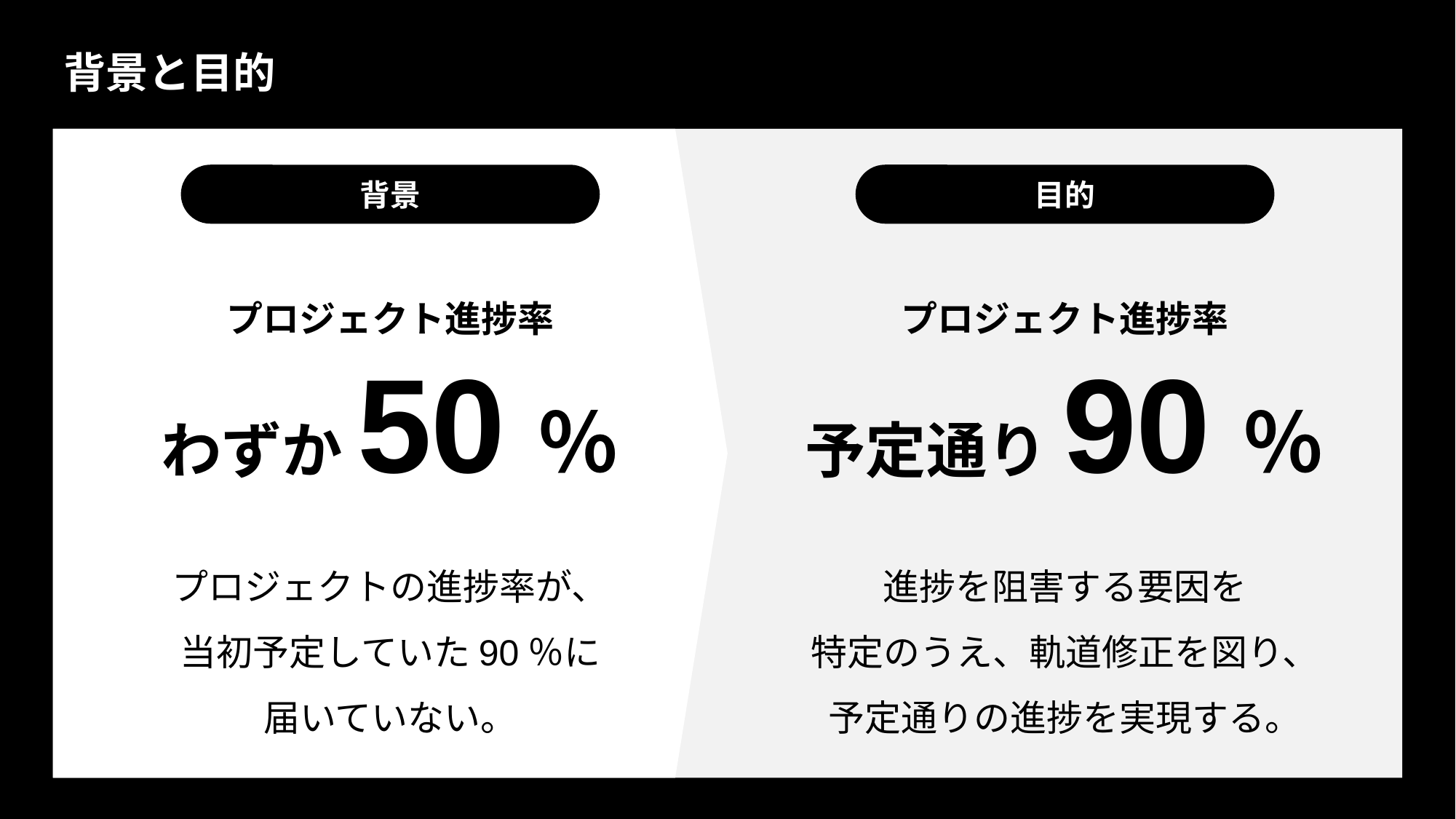

背景と目的

背景
目的
プロジェクト進捗率
わずか50％
プロジェクト進捗率
予定通り90％
プロジェクトの進捗率が、
当初予定していた90％に
届いていない。
進捗を阻害する要因を
特定のうえ、軌道修正を図り、予定通りの進捗を実現する。